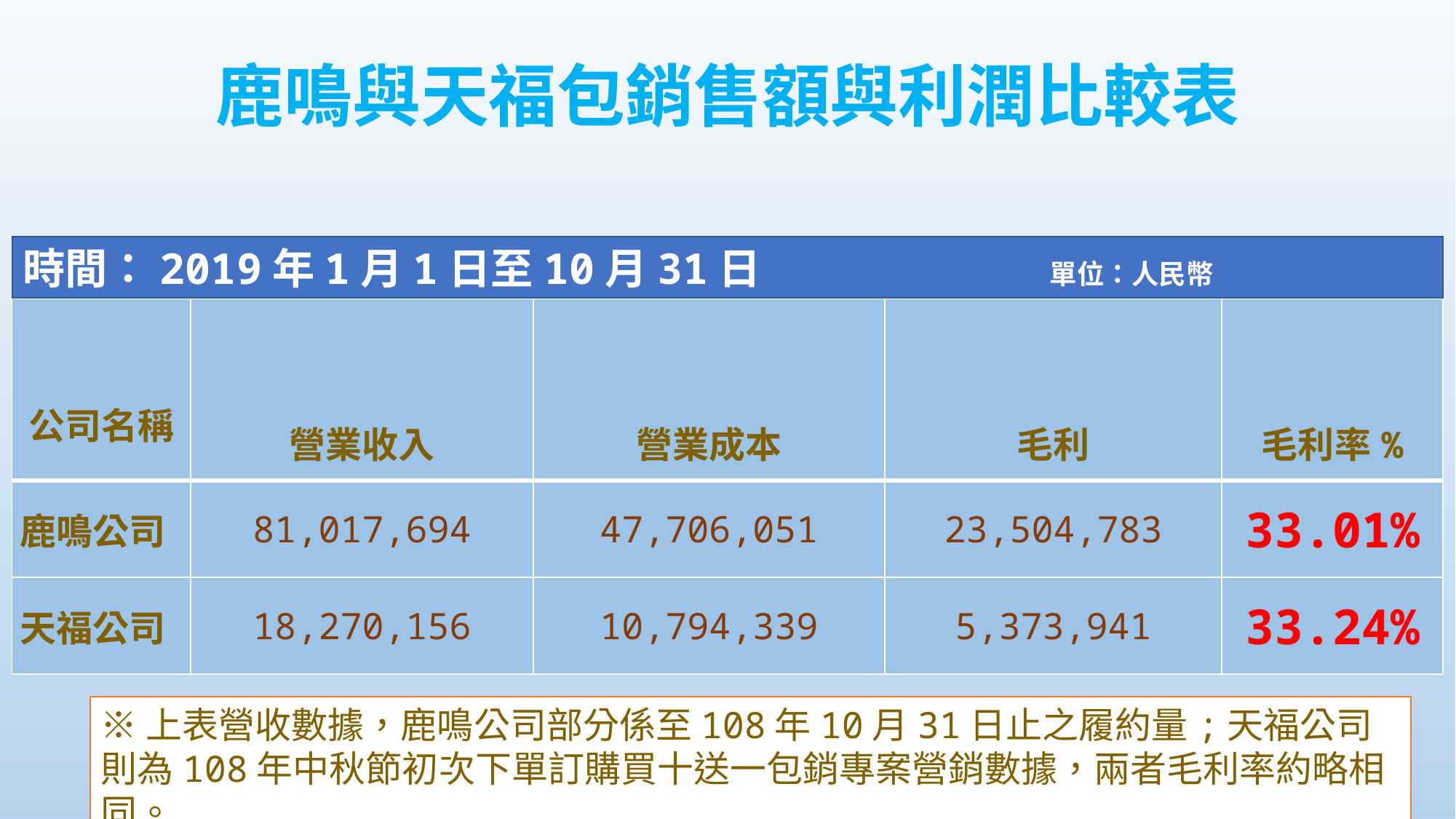

鹿鳴與天福包銷售額與利潤比較表
時間：2019年1月1日至10月31日                              單位：人民幣
| 公司名稱 | 營業收入 | 營業成本 | 毛利 | 毛利率% |
| --- | --- | --- | --- | --- |
| 鹿鳴公司 | 81,017,694 | 47,706,051 | 23,504,783 | 33.01% |
| 天福公司 | 18,270,156 | 10,794,339 | 5,373,941 | 33.24% |
※上表營收數據，鹿鳴公司部分係至108年10月31日止之履約量;天福公司則為108年中秋節初次下單訂購買十送一包銷專案營銷數據，兩者毛利率約略相同。